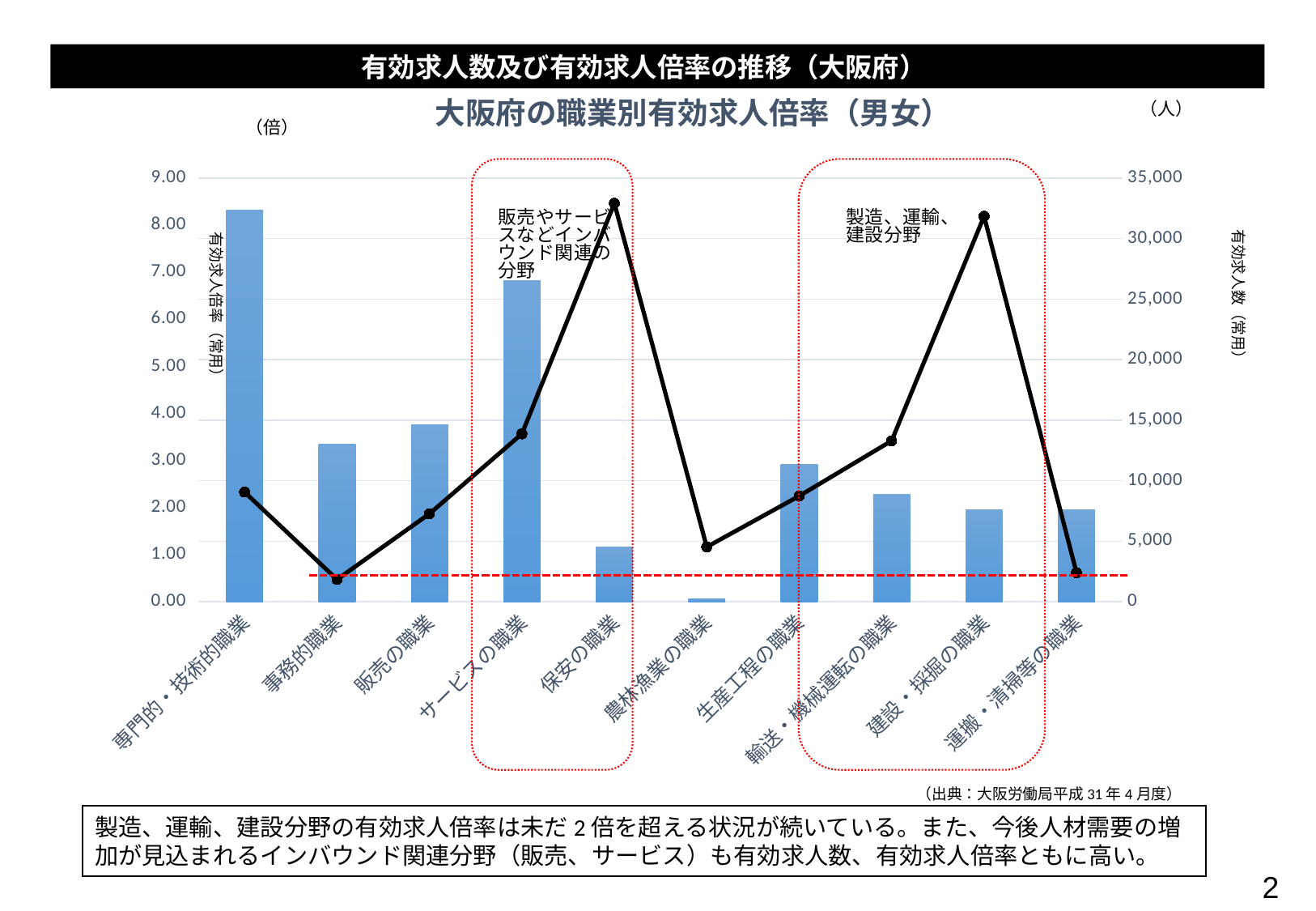

有効求人数及び有効求人倍率の推移（大阪府）

### Chart: 大阪府の職業別有効求人倍率（男女）

| Category | 有効求人数（常用） | 有効求人倍率（常用） |
|---|---|---|
| 専門的・技術的職業 | 32356.0 | 2.329445644348452 |
| 事務的職業 | 13012.0 | 0.47419825072886296 |
| 販売の職業 | 14639.0 | 1.8710378323108385 |
| サービスの職業 | 26568.0 | 3.5671321160042964 |
| 保安の職業 | 4512.0 | 8.465290806754222 |
| 農林漁業の職業 | 275.0 | 1.1652542372881356 |
| 生産工程の職業 | 11358.0 | 2.2473288484368816 |
| 輸送・機械運転の職業 | 8876.0 | 3.4191063174114023 |
| 建設・採掘の職業 | 7633.0 | 8.189914163090128 |
| 運搬・清掃等の職業 | 7593.0 | 0.618876844078572 |
（人）

有効求人数（常用）
有効求人倍率（常用）
（出典：大阪労働局平成31年4月度）
製造、運輸、建設分野の有効求人倍率は未だ2倍を超える状況が続いている。また、今後人材需要の増加が見込まれるインバウンド関連分野（販売、サービス）も有効求人数、有効求人倍率ともに高い。
2